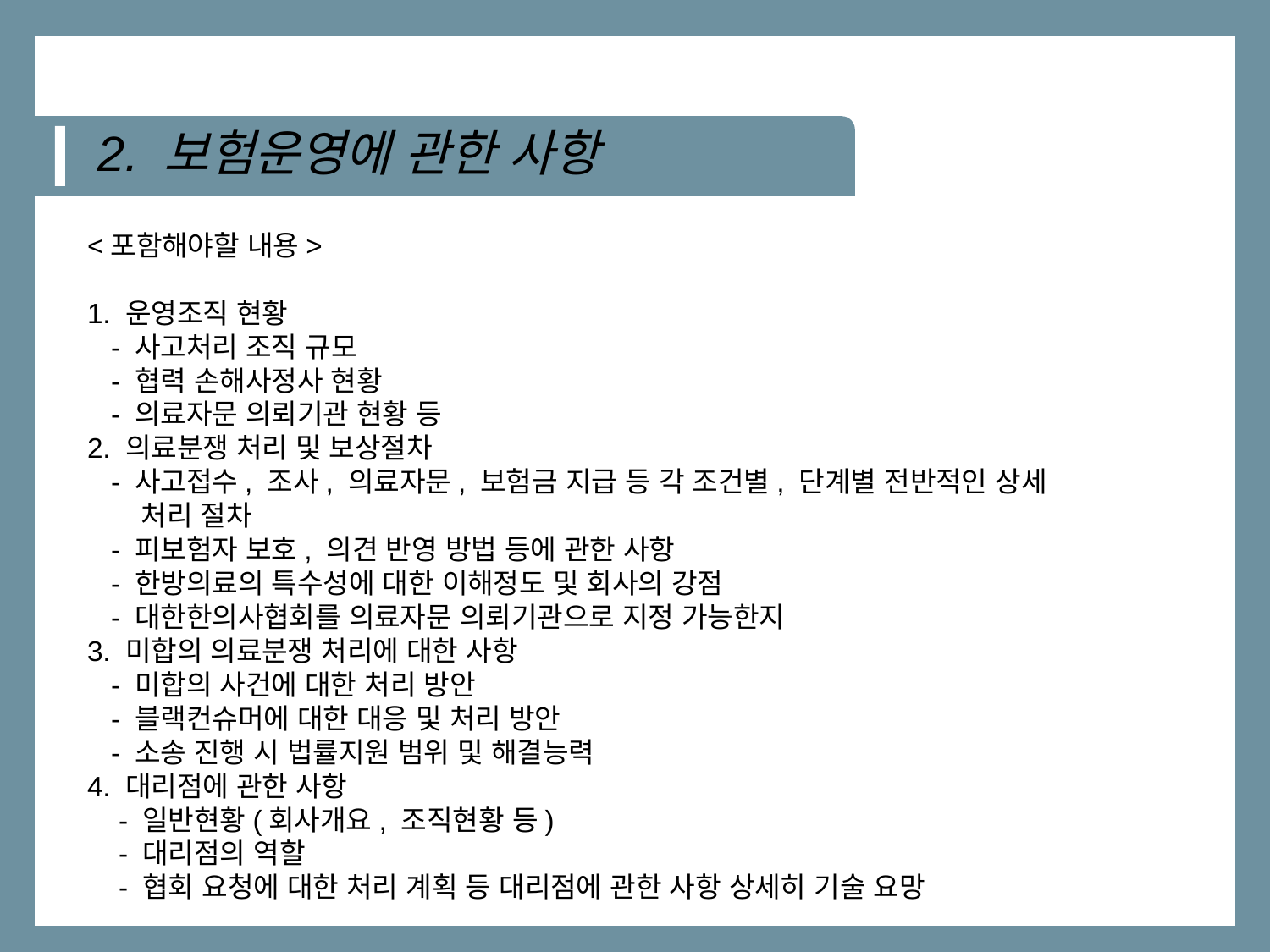

2. 보험운영에 관한 사항
<포함해야할 내용>

1. 운영조직 현황
   - 사고처리 조직 규모
   - 협력 손해사정사 현황
   - 의료자문 의뢰기관 현황 등
2. 의료분쟁 처리 및 보상절차
   - 사고접수, 조사, 의료자문, 보험금 지급 등 각 조건별, 단계별 전반적인 상세
      처리 절차
   - 피보험자 보호, 의견 반영 방법 등에 관한 사항
   - 한방의료의 특수성에 대한 이해정도 및 회사의 강점
   - 대한한의사협회를 의료자문 의뢰기관으로 지정 가능한지
3. 미합의 의료분쟁 처리에 대한 사항
   - 미합의 사건에 대한 처리 방안
   - 블랙컨슈머에 대한 대응 및 처리 방안
   - 소송 진행 시 법률지원 범위 및 해결능력
4. 대리점에 관한 사항
    - 일반현황(회사개요, 조직현황 등)
    - 대리점의 역할
    - 협회 요청에 대한 처리 계획 등 대리점에 관한 사항 상세히 기술 요망